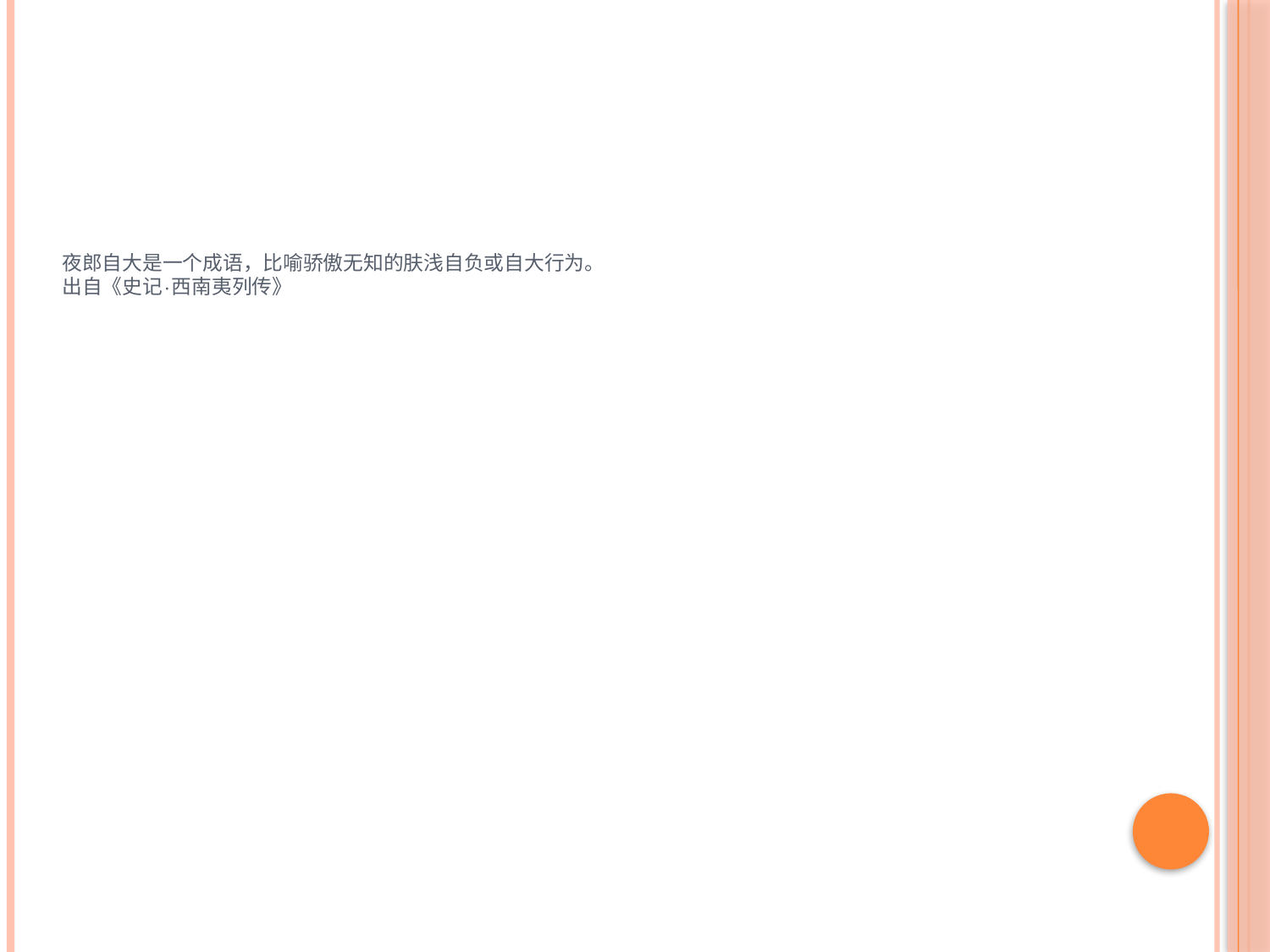

# 夜郎自大是一个成语，比喻骄傲无知的肤浅自负或自大行为。 出自《史记·西南夷列传》